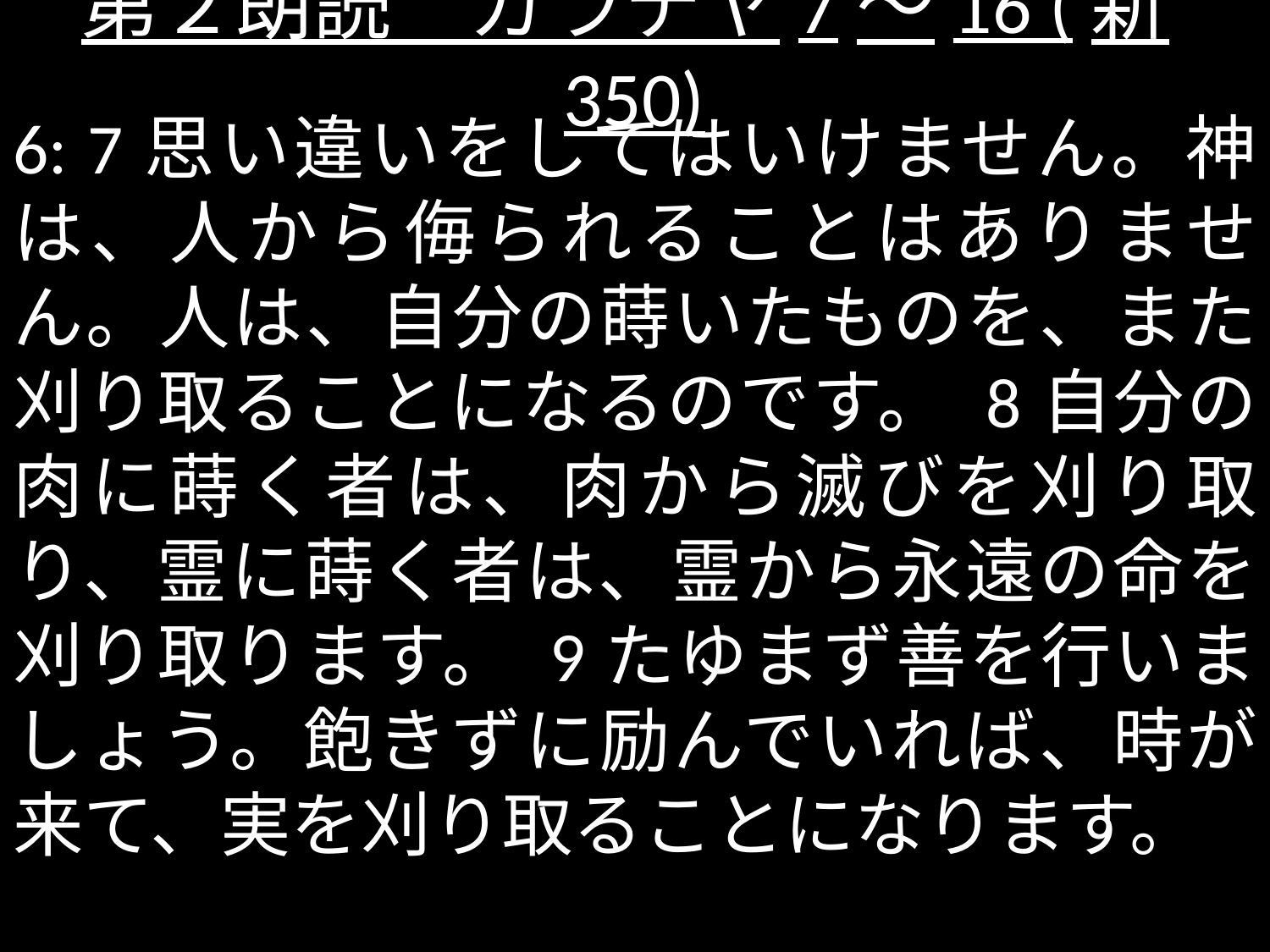

# 第２朗読　ガラテヤ7～16 (新350)
6: 7思い違いをしてはいけません。神は、人から侮られることはありません。人は、自分の蒔いたものを、また刈り取ることになるのです。 8自分の肉に蒔く者は、肉から滅びを刈り取り、霊に蒔く者は、霊から永遠の命を刈り取ります。 9たゆまず善を行いましょう。飽きずに励んでいれば、時が来て、実を刈り取ることになります。